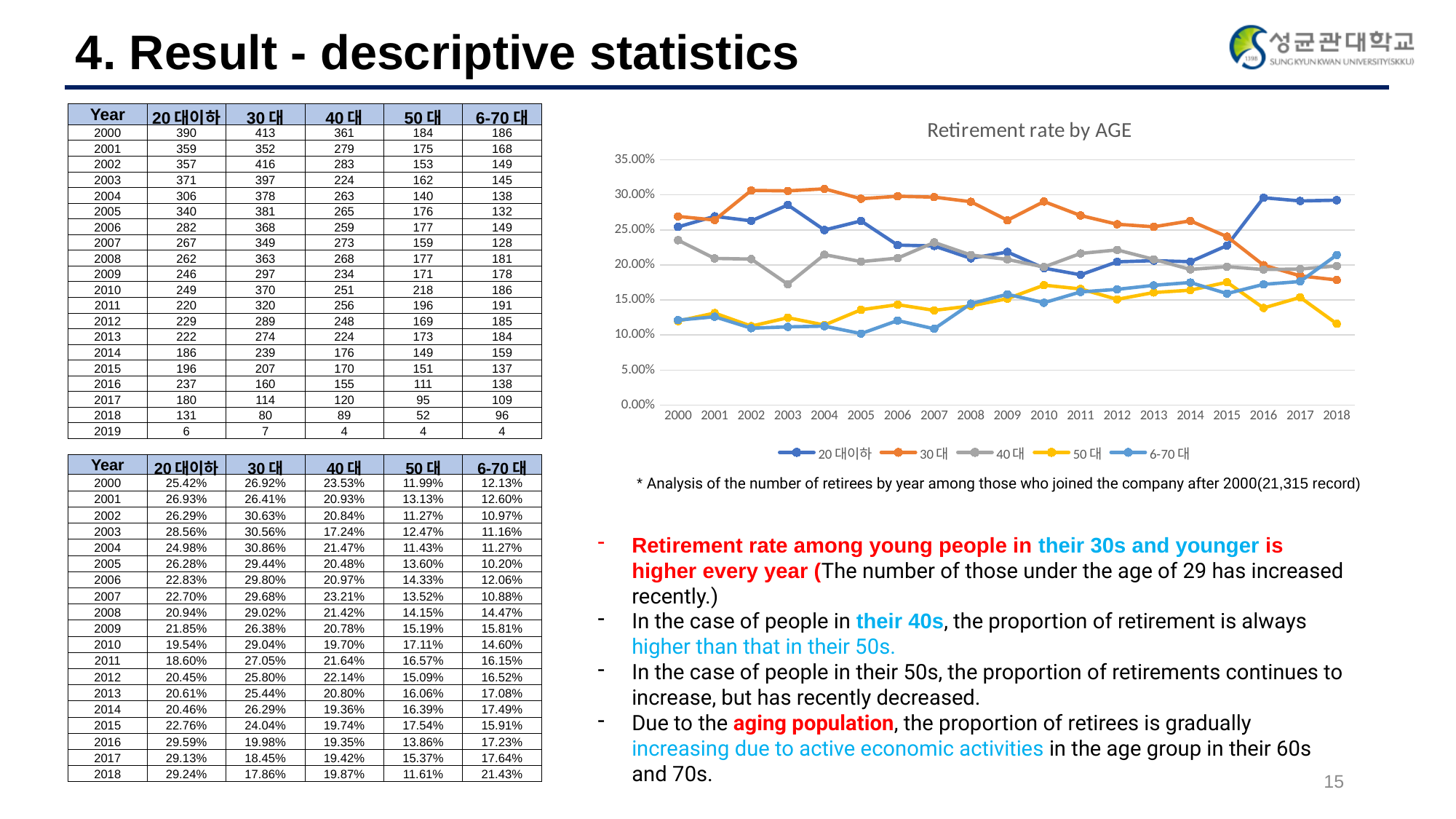

4. Result - descriptive statistics

### Chart: Retirement rate by AGE

| Category | 20대이하 | 30대 | 40대 | 50대 | 6-70대 |
|---|---|---|---|---|---|
| 2000 | 0.2542372881355932 | 0.2692307692307692 | 0.23533246414602346 | 0.11994784876140809 | 0.121251629726206 |
| 2001 | 0.2693173293323331 | 0.26406601650412603 | 0.20930232558139536 | 0.1312828207051763 | 0.12603150787696923 |
| 2002 | 0.26288659793814434 | 0.30633284241531666 | 0.20839469808541974 | 0.11266568483063329 | 0.10972017673048601 |
| 2003 | 0.28560431100846806 | 0.3056197074672825 | 0.1724403387220939 | 0.12471131639722864 | 0.11162432640492687 |
| 2004 | 0.24979591836734694 | 0.30857142857142855 | 0.2146938775510204 | 0.11428571428571428 | 0.1126530612244898 |
| 2005 | 0.26275115919629055 | 0.294435857805255 | 0.20479134466769705 | 0.13601236476043277 | 0.10200927357032458 |
| 2006 | 0.22834008097165992 | 0.2979757085020243 | 0.2097165991902834 | 0.14331983805668017 | 0.12064777327935222 |
| 2007 | 0.22704081632653061 | 0.2967687074829932 | 0.23214285714285715 | 0.13520408163265307 | 0.10884353741496598 |
| 2008 | 0.20943245403677058 | 0.290167865707434 | 0.21422861710631494 | 0.14148681055155876 | 0.14468425259792167 |
| 2009 | 0.21847246891651864 | 0.26376554174067496 | 0.20781527531083482 | 0.15186500888099466 | 0.15808170515097691 |
| 2010 | 0.19544740973312402 | 0.2904238618524333 | 0.1970172684458399 | 0.17111459968602827 | 0.14599686028257458 |
| 2011 | 0.18596787827557057 | 0.2704987320371936 | 0.21639898562975485 | 0.16568047337278108 | 0.1614539306846999 |
| 2012 | 0.2044642857142857 | 0.2580357142857143 | 0.22142857142857142 | 0.15089285714285713 | 0.16517857142857142 |
| 2013 | 0.20612813370473537 | 0.25441039925719594 | 0.20798514391829154 | 0.1606313834726091 | 0.17084493964716807 |
| 2014 | 0.20462046204620463 | 0.2629262926292629 | 0.1936193619361936 | 0.1639163916391639 | 0.17491749174917492 |
| 2015 | 0.22764227642276422 | 0.24041811846689895 | 0.19744483159117304 | 0.1753774680603949 | 0.15911730545876887 |
| 2016 | 0.2958801498127341 | 0.19975031210986266 | 0.19350811485642946 | 0.13857677902621723 | 0.17228464419475656 |
| 2017 | 0.2912621359223301 | 0.18446601941747573 | 0.1941747572815534 | 0.15372168284789645 | 0.17637540453074432 |
| 2018 | 0.2924107142857143 | 0.17857142857142858 | 0.19866071428571427 | 0.11607142857142858 | 0.21428571428571427 |
| Year | 20대이하 | 30대 | 40대 | 50대 | 6-70대 |
| --- | --- | --- | --- | --- | --- |
| 2000 | 390 | 413 | 361 | 184 | 186 |
| 2001 | 359 | 352 | 279 | 175 | 168 |
| 2002 | 357 | 416 | 283 | 153 | 149 |
| 2003 | 371 | 397 | 224 | 162 | 145 |
| 2004 | 306 | 378 | 263 | 140 | 138 |
| 2005 | 340 | 381 | 265 | 176 | 132 |
| 2006 | 282 | 368 | 259 | 177 | 149 |
| 2007 | 267 | 349 | 273 | 159 | 128 |
| 2008 | 262 | 363 | 268 | 177 | 181 |
| 2009 | 246 | 297 | 234 | 171 | 178 |
| 2010 | 249 | 370 | 251 | 218 | 186 |
| 2011 | 220 | 320 | 256 | 196 | 191 |
| 2012 | 229 | 289 | 248 | 169 | 185 |
| 2013 | 222 | 274 | 224 | 173 | 184 |
| 2014 | 186 | 239 | 176 | 149 | 159 |
| 2015 | 196 | 207 | 170 | 151 | 137 |
| 2016 | 237 | 160 | 155 | 111 | 138 |
| 2017 | 180 | 114 | 120 | 95 | 109 |
| 2018 | 131 | 80 | 89 | 52 | 96 |
| 2019 | 6 | 7 | 4 | 4 | 4 |
| Year | 20대이하 | 30대 | 40대 | 50대 | 6-70대 |
| --- | --- | --- | --- | --- | --- |
| 2000 | 25.42% | 26.92% | 23.53% | 11.99% | 12.13% |
| 2001 | 26.93% | 26.41% | 20.93% | 13.13% | 12.60% |
| 2002 | 26.29% | 30.63% | 20.84% | 11.27% | 10.97% |
| 2003 | 28.56% | 30.56% | 17.24% | 12.47% | 11.16% |
| 2004 | 24.98% | 30.86% | 21.47% | 11.43% | 11.27% |
| 2005 | 26.28% | 29.44% | 20.48% | 13.60% | 10.20% |
| 2006 | 22.83% | 29.80% | 20.97% | 14.33% | 12.06% |
| 2007 | 22.70% | 29.68% | 23.21% | 13.52% | 10.88% |
| 2008 | 20.94% | 29.02% | 21.42% | 14.15% | 14.47% |
| 2009 | 21.85% | 26.38% | 20.78% | 15.19% | 15.81% |
| 2010 | 19.54% | 29.04% | 19.70% | 17.11% | 14.60% |
| 2011 | 18.60% | 27.05% | 21.64% | 16.57% | 16.15% |
| 2012 | 20.45% | 25.80% | 22.14% | 15.09% | 16.52% |
| 2013 | 20.61% | 25.44% | 20.80% | 16.06% | 17.08% |
| 2014 | 20.46% | 26.29% | 19.36% | 16.39% | 17.49% |
| 2015 | 22.76% | 24.04% | 19.74% | 17.54% | 15.91% |
| 2016 | 29.59% | 19.98% | 19.35% | 13.86% | 17.23% |
| 2017 | 29.13% | 18.45% | 19.42% | 15.37% | 17.64% |
| 2018 | 29.24% | 17.86% | 19.87% | 11.61% | 21.43% |
* Analysis of the number of retirees by year among those who joined the company after 2000(21,315 record)
Retirement rate among young people in their 30s and younger is higher every year (The number of those under the age of 29 has increased recently.)
In the case of people in their 40s, the proportion of retirement is always higher than that in their 50s.
In the case of people in their 50s, the proportion of retirements continues to increase, but has recently decreased.
Due to the aging population, the proportion of retirees is gradually increasing due to active economic activities in the age group in their 60s and 70s.
15